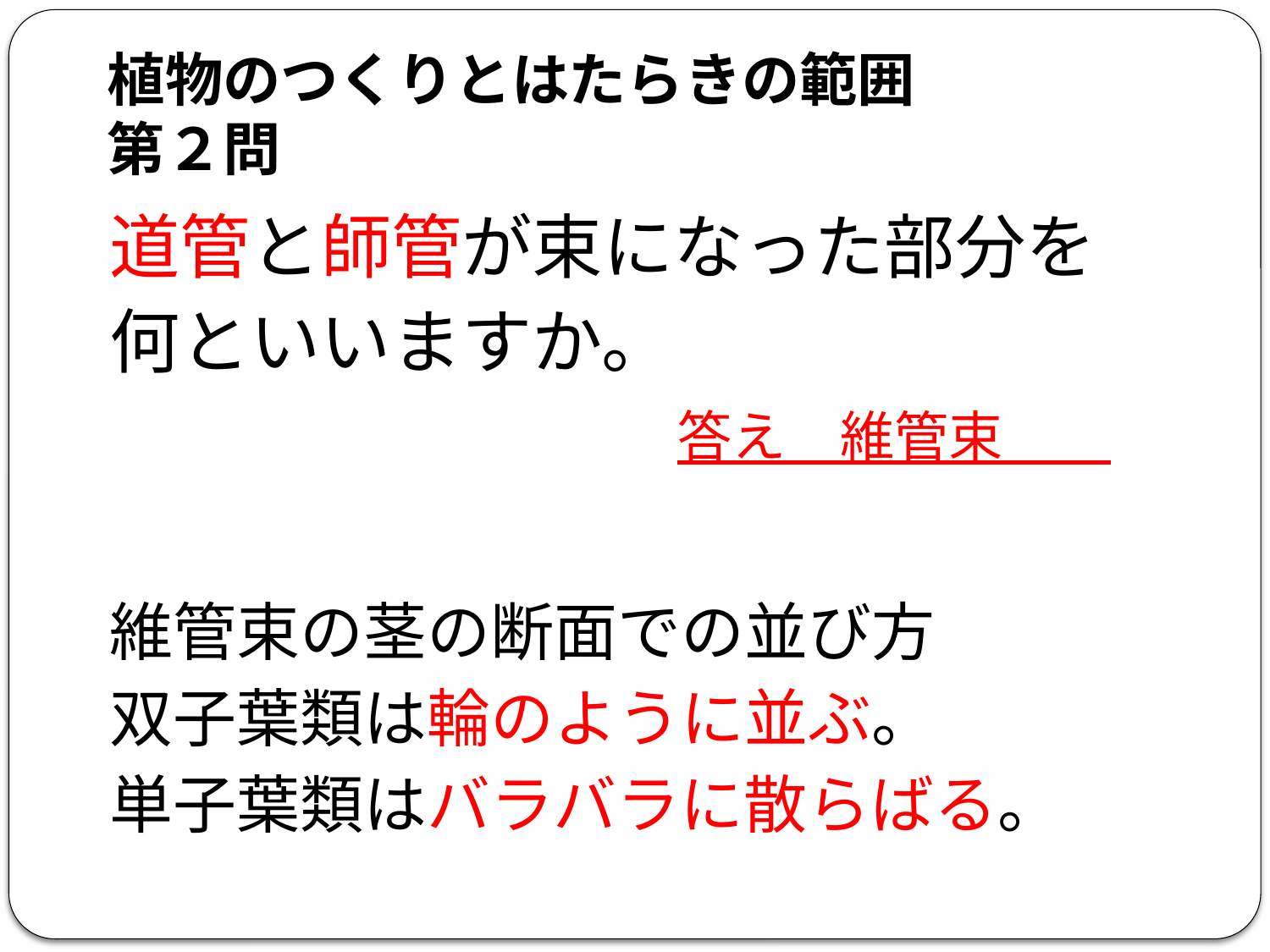

# 植物のつくりとはたらきの範囲 第２問
道管と師管が束になった部分を
何といいますか。
答え　維管束
維管束の茎の断面での並び方
双子葉類は輪のように並ぶ。
単子葉類はバラバラに散らばる。